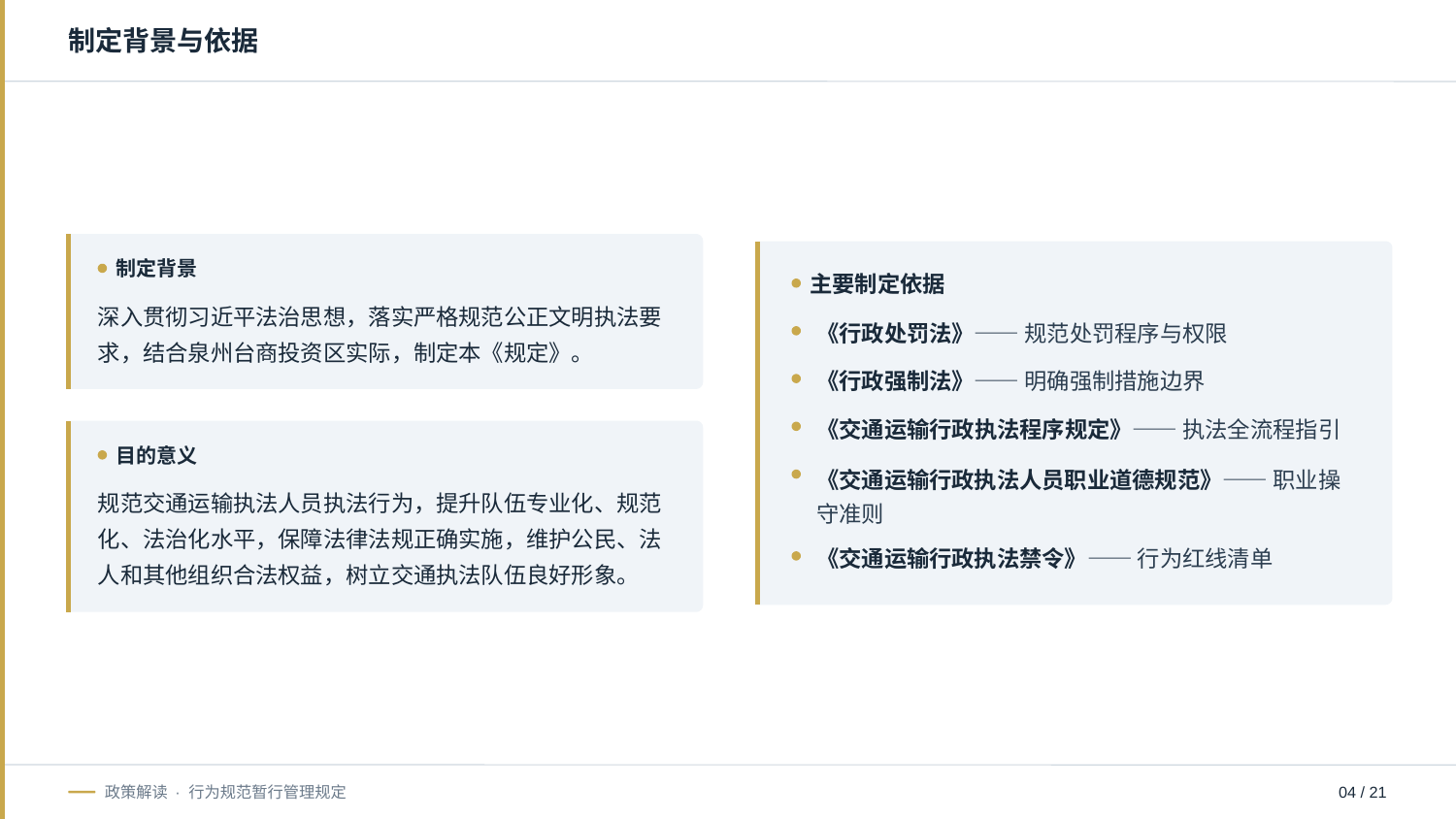

制定背景与依据

制定背景

主要制定依据

深入贯彻习近平法治思想，落实严格规范公正文明执法要求，结合泉州台商投资区实际，制定本《规定》。
《行政处罚法》—— 规范处罚程序与权限

《行政强制法》—— 明确强制措施边界

《交通运输行政执法程序规定》—— 执法全流程指引

目的意义

《交通运输行政执法人员职业道德规范》—— 职业操守准则

规范交通运输执法人员执法行为，提升队伍专业化、规范化、法治化水平，保障法律法规正确实施，维护公民、法人和其他组织合法权益，树立交通执法队伍良好形象。
《交通运输行政执法禁令》—— 行为红线清单

政策解读 · 行为规范暂行管理规定
04 / 21